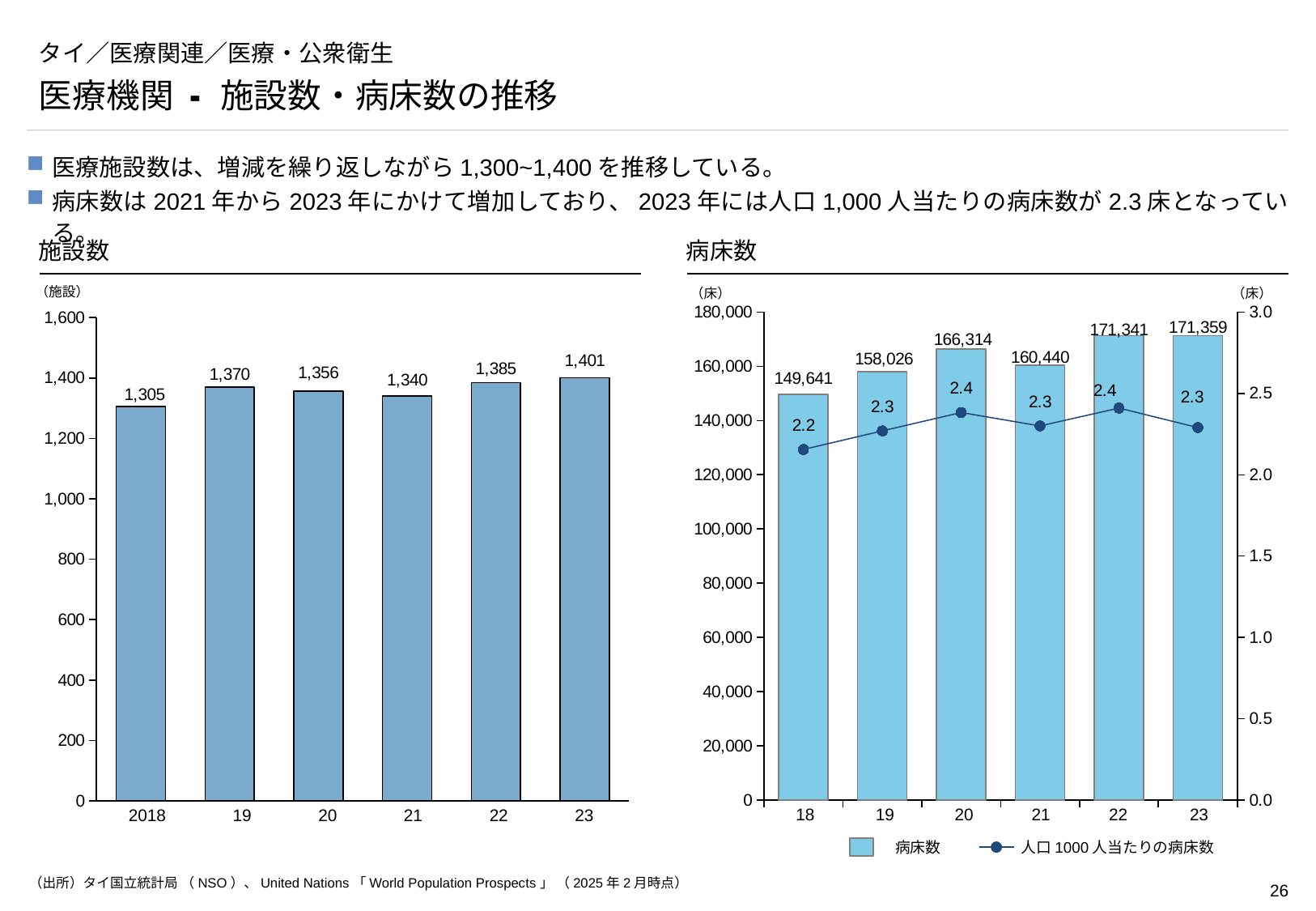

# タイ／医療関連／医療・公衆衛生
医療機関 - 施設数・病床数の推移
医療施設数は、増減を繰り返しながら1,300~1,400を推移している。
病床数は2021年から2023年にかけて増加しており、2023年には人口1,000人当たりの病床数が2.3床となっている。
施設数
病床数
（施設）
（床）
（床）

### Chart

| Category |  |
|---|---|

### Chart

| Category |  |  |
|---|---|---|
18
19
20
21
22
23
2018
19
20
21
22
23
病床数
人口1000人当たりの病床数

（出所）タイ国立統計局 （NSO）、United Nations「World Population Prospects」 （2025年2月時点）